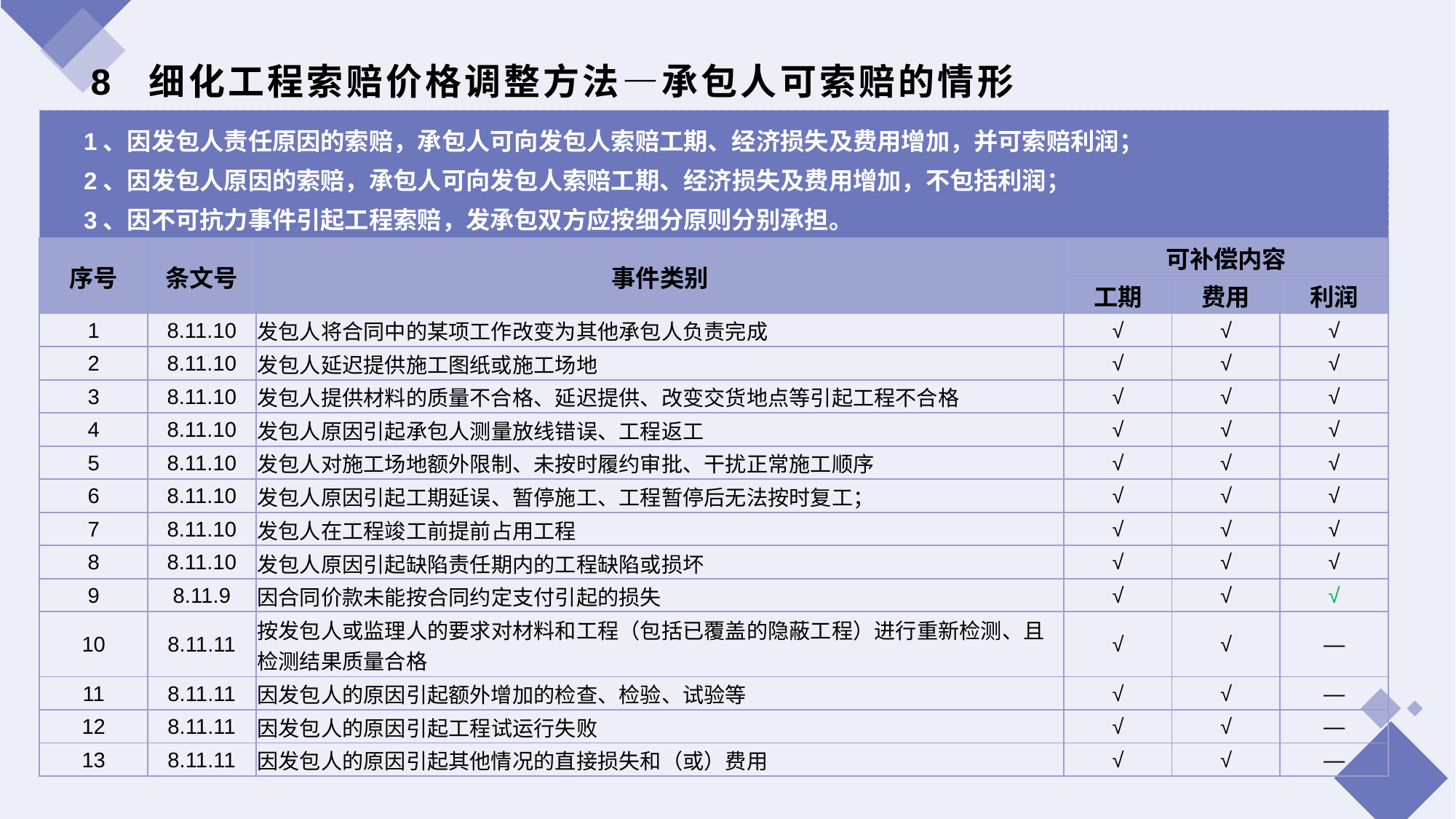

# 8  细化工程索赔价格调整方法—承包人可索赔的情形
     1、因发包人责任原因的索赔，承包人可向发包人索赔工期、经济损失及费用增加，并可索赔利润；
     2、因发包人原因的索赔，承包人可向发包人索赔工期、经济损失及费用增加，不包括利润；
     3、因不可抗力事件引起工程索赔，发承包双方应按细分原则分别承担。
| 序号 | 条文号 | 事件类别 | 可补偿内容 |  |  |
| --- | --- | --- | --- | --- | --- |
|  |  |  | 工期 | 费用 | 利润 |
| 1 | 8.11.10 | 发包人将合同中的某项工作改变为其他承包人负责完成 | √ | √ | √ |
| 2 | 8.11.10 | 发包人延迟提供施工图纸或施工场地 | √ | √ | √ |
| 3 | 8.11.10 | 发包人提供材料的质量不合格、延迟提供、改变交货地点等引起工程不合格 | √ | √ | √ |
| 4 | 8.11.10 | 发包人原因引起承包人测量放线错误、工程返工 | √ | √ | √ |
| 5 | 8.11.10 | 发包人对施工场地额外限制、未按时履约审批、干扰正常施工顺序 | √ | √ | √ |
| 6 | 8.11.10 | 发包人原因引起工期延误、暂停施工、工程暂停后无法按时复工； | √ | √ | √ |
| 7 | 8.11.10 | 发包人在工程竣工前提前占用工程 | √ | √ | √ |
| 8 | 8.11.10 | 发包人原因引起缺陷责任期内的工程缺陷或损坏 | √ | √ | √ |
| 9 | 8.11.9 | 因合同价款未能按合同约定支付引起的损失 | √ | √ | √ |
| 10 | 8.11.11 | 按发包人或监理人的要求对材料和工程（包括已覆盖的隐蔽工程）进行重新检测、且检测结果质量合格 | √ | √ | — |
| 11 | 8.11.11 | 因发包人的原因引起额外增加的检查、检验、试验等 | √ | √ | — |
| 12 | 8.11.11 | 因发包人的原因引起工程试运行失败 | √ | √ | — |
| 13 | 8.11.11 | 因发包人的原因引起其他情况的直接损失和（或）费用 | √ | √ | — |